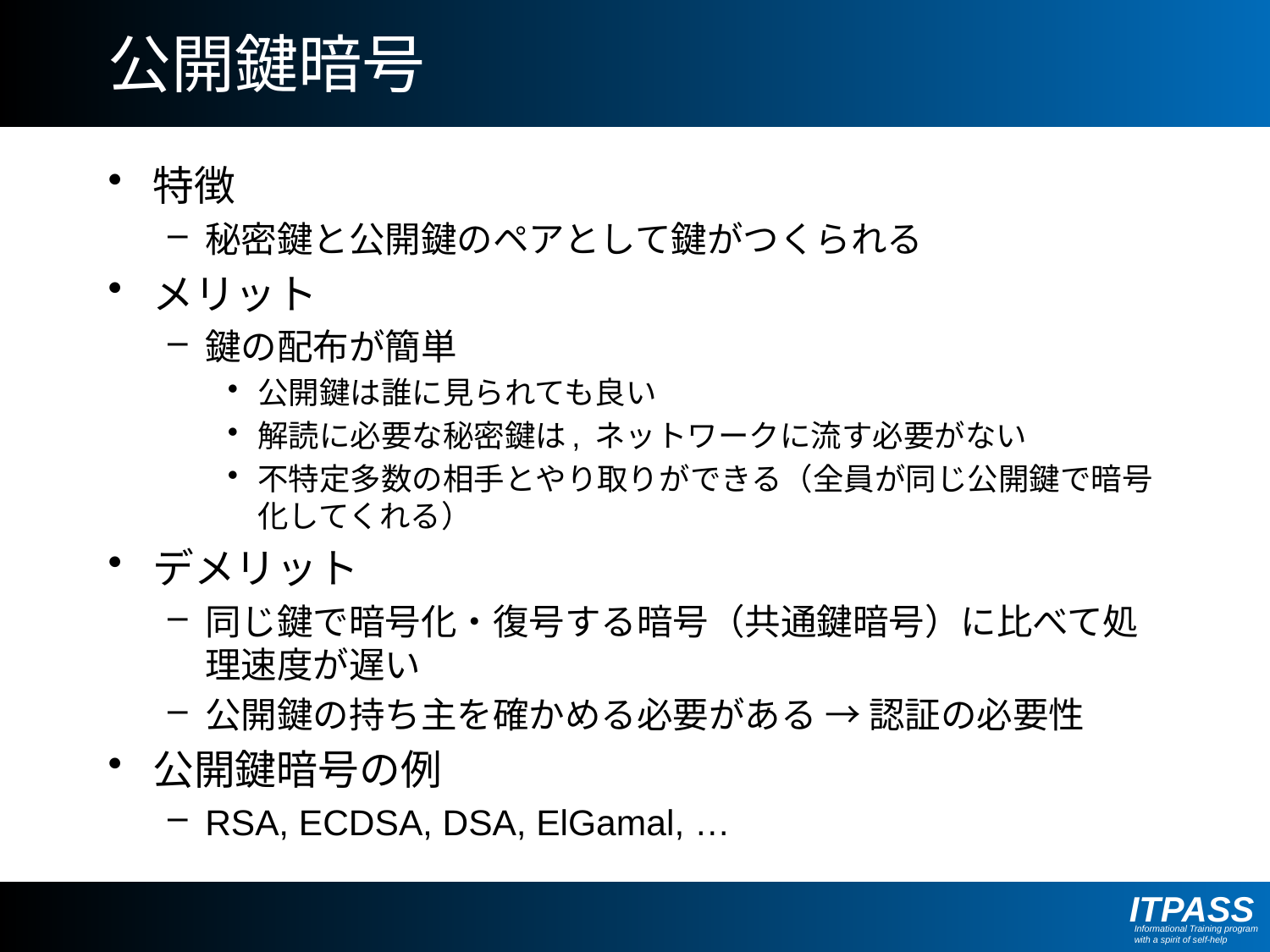

# 公開鍵暗号
特徴
秘密鍵と公開鍵のペアとして鍵がつくられる
メリット
鍵の配布が簡単
公開鍵は誰に見られても良い
解読に必要な秘密鍵は, ネットワークに流す必要がない
不特定多数の相手とやり取りができる（全員が同じ公開鍵で暗号化してくれる）
デメリット
同じ鍵で暗号化・復号する暗号（共通鍵暗号）に比べて処理速度が遅い
公開鍵の持ち主を確かめる必要がある → 認証の必要性
公開鍵暗号の例
RSA, ECDSA, DSA, ElGamal, …